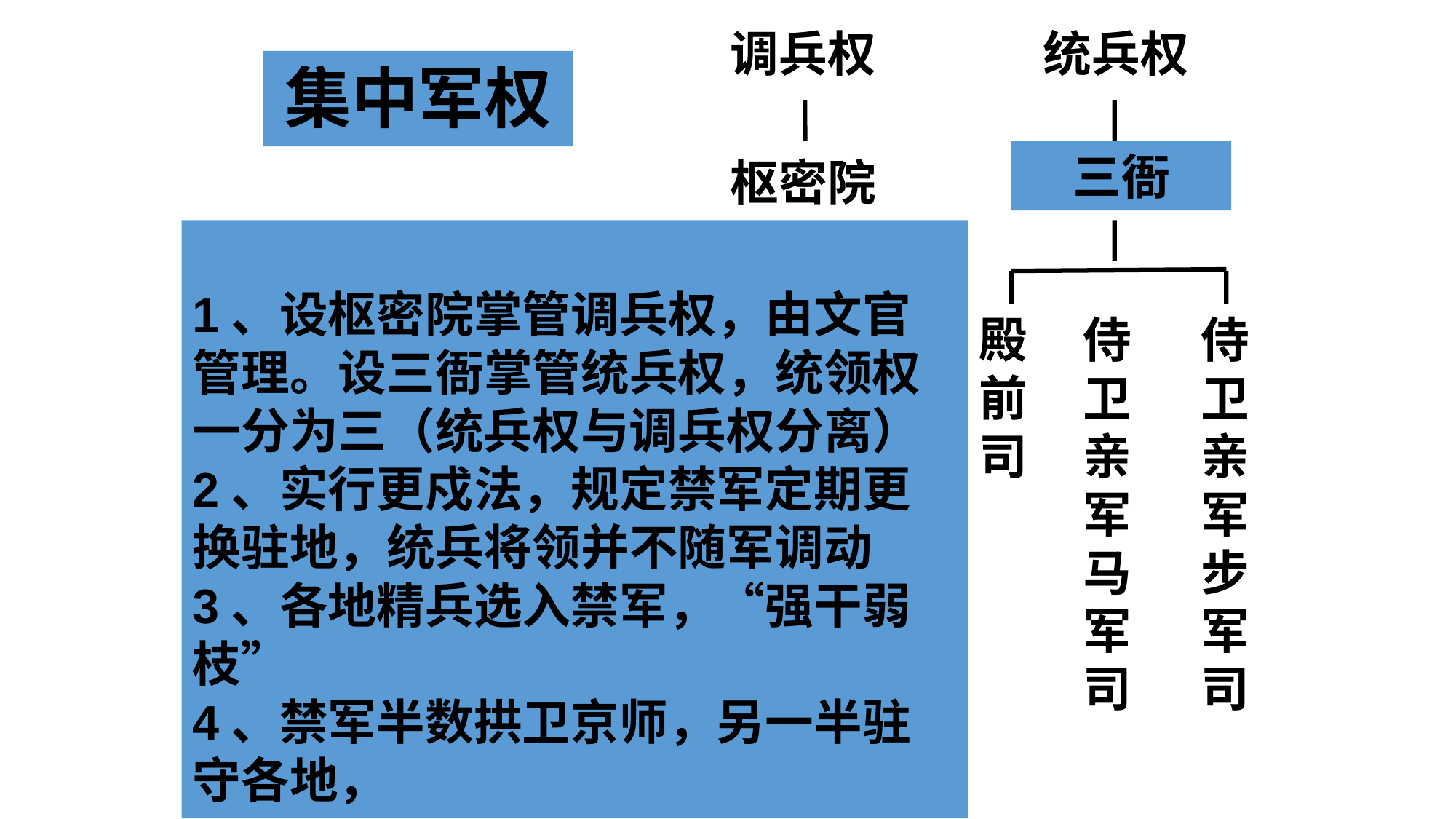

调兵权
统兵权
集中军权

三衙
枢密院

1、设枢密院掌管调兵权，由文官管理。设三衙掌管统兵权，统领权一分为三（统兵权与调兵权分离）
2、实行更戍法，规定禁军定期更换驻地，统兵将领并不随军调动
3、各地精兵选入禁军，“强干弱枝”
4、禁军半数拱卫京师，另一半驻守各地，

殿
前
司
侍
卫
亲
军
马
军
司
侍
卫
亲
军
步
军
司